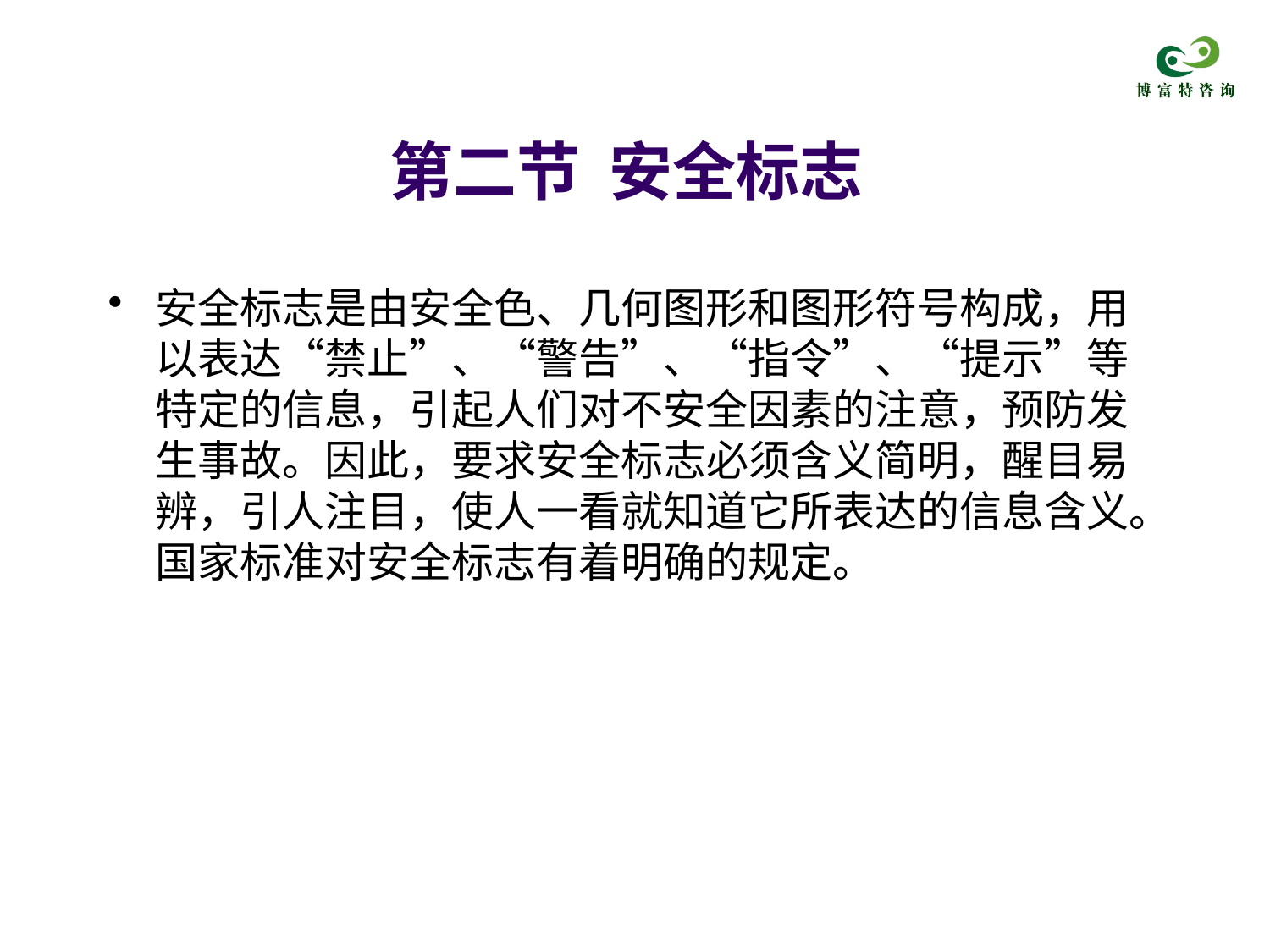

# 第二节  安全标志
安全标志是由安全色、几何图形和图形符号构成，用以表达“禁止”、“警告”、“指令”、“提示”等特定的信息，引起人们对不安全因素的注意，预防发生事故。因此，要求安全标志必须含义简明，醒目易辨，引人注目，使人一看就知道它所表达的信息含义。国家标准对安全标志有着明确的规定。